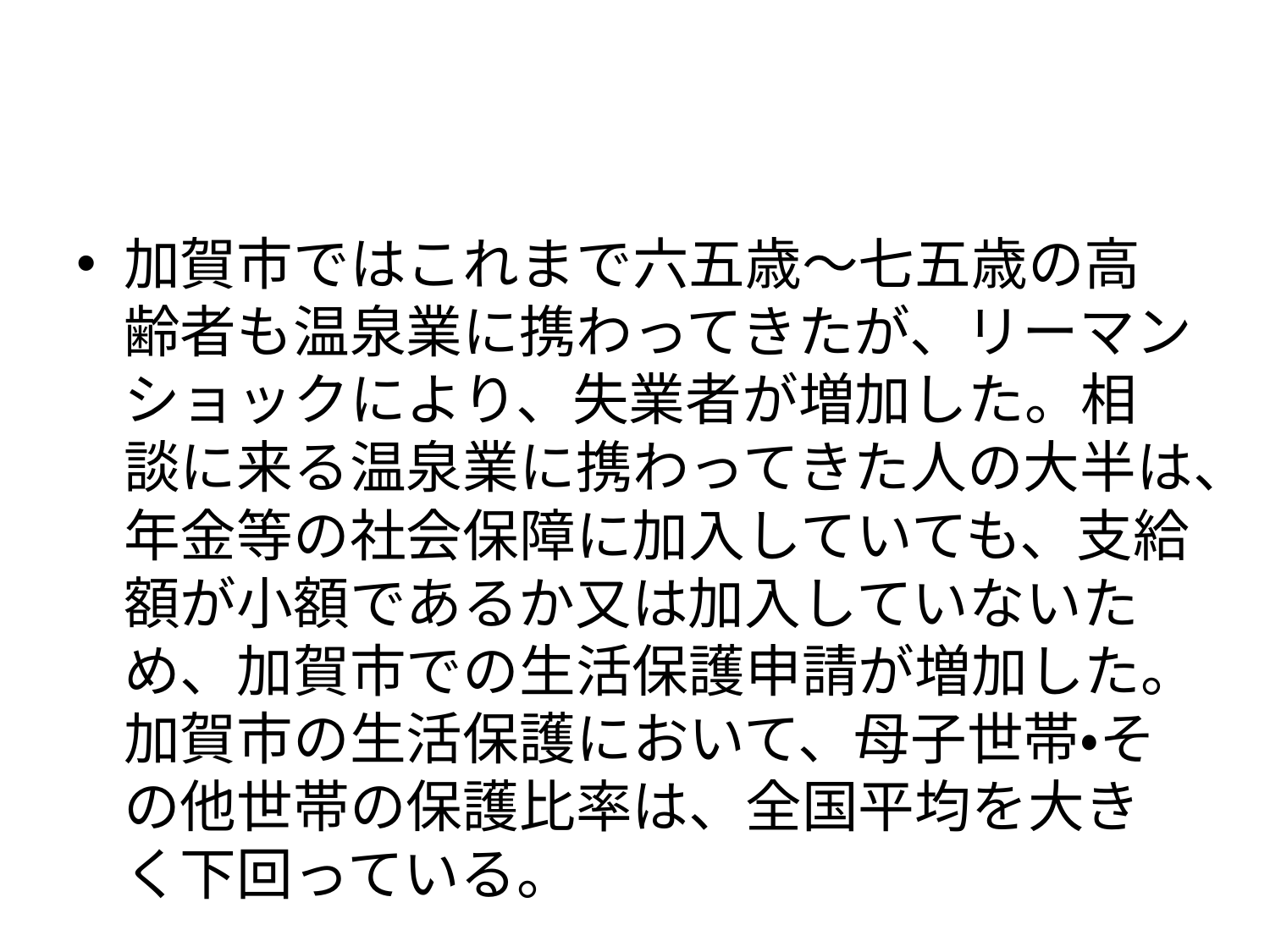

#
加賀市ではこれまで六五歳～七五歳の高齢者も温泉業に携わってきたが、リーマンショックにより、失業者が増加した。相談に来る温泉業に携わってきた人の大半は、年金等の社会保障に加入していても、支給額が小額であるか又は加入していないため、加賀市での生活保護申請が増加した。加賀市の生活保護において、母子世帯・その他世帯の保護比率は、全国平均を大きく下回っている。